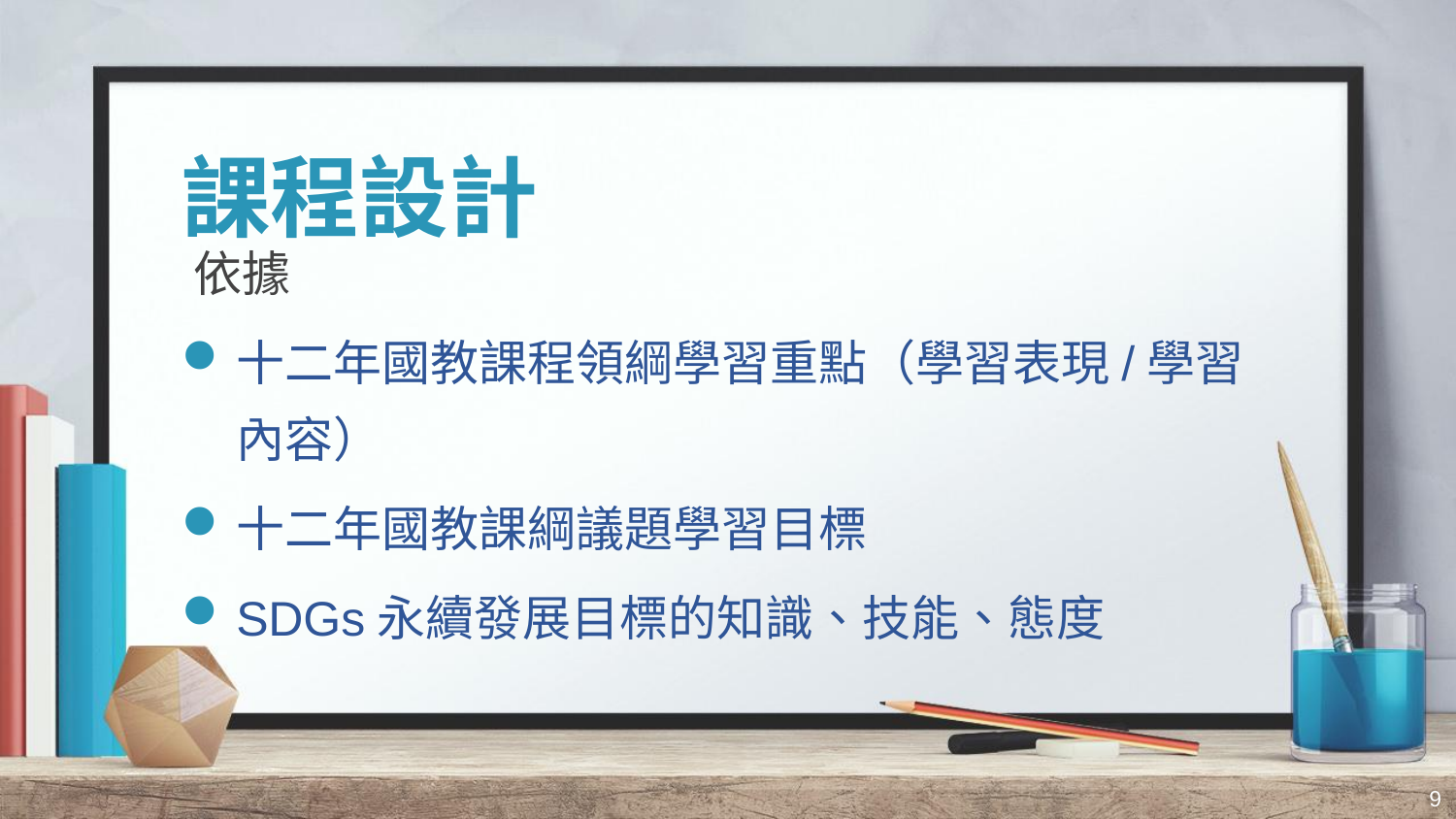

# 課程設計
依據
十二年國教課程領綱學習重點（學習表現/學習內容）
十二年國教課綱議題學習目標
SDGs永續發展目標的知識、技能、態度

9